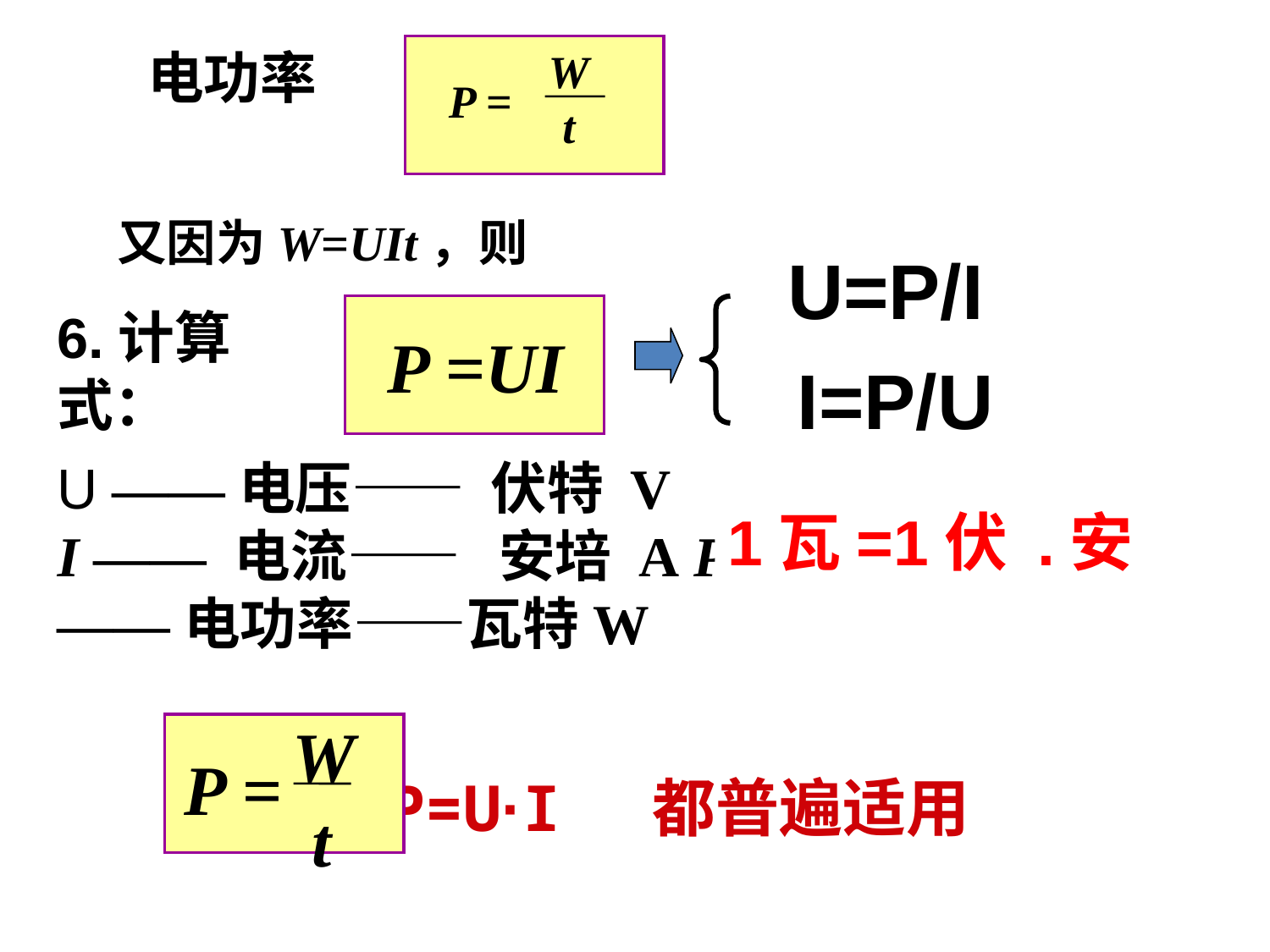

电功率

W
t

P =
又因为W=UIt，则
U=P/I
6.计算式：

P =UI

I=P/U
U ——电压——  伏特 V
I —— 电流——   安培 A P ——电功率——瓦特W

1瓦=1伏 .安

              和 P=U·I  都普遍适用
W
t

P =